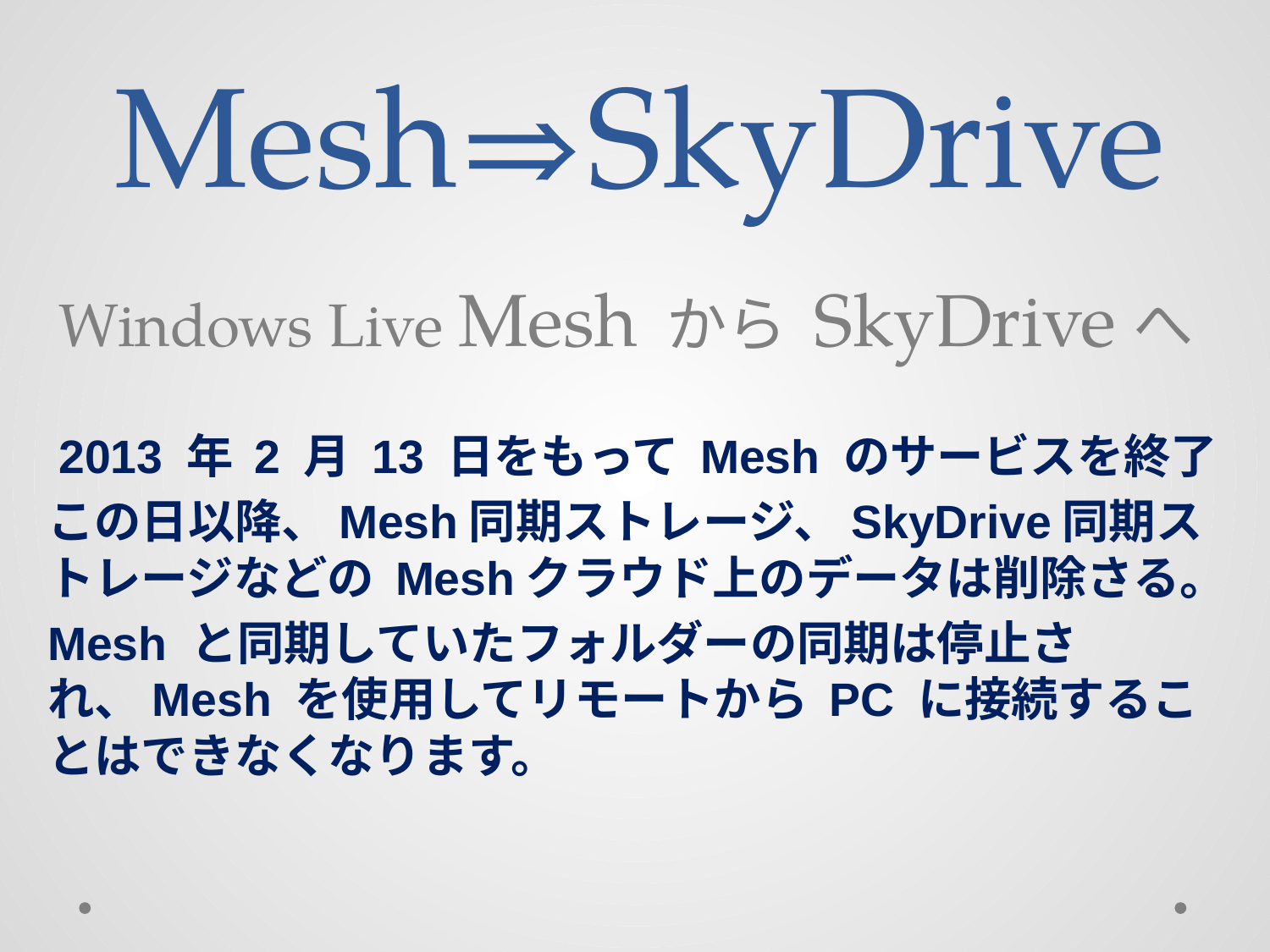

# Mesh⇒SkyDrive
 Windows Live Mesh から SkyDriveへ

 2013 年 2 月 13 日をもって Mesh のサービスを終了
この日以降、Mesh同期ストレージ、SkyDrive同期ストレージなどの Meshクラウド上のデータは削除さる。
Mesh と同期していたフォルダーの同期は停止され、Mesh を使用してリモートから PC に接続することはできなくなります。